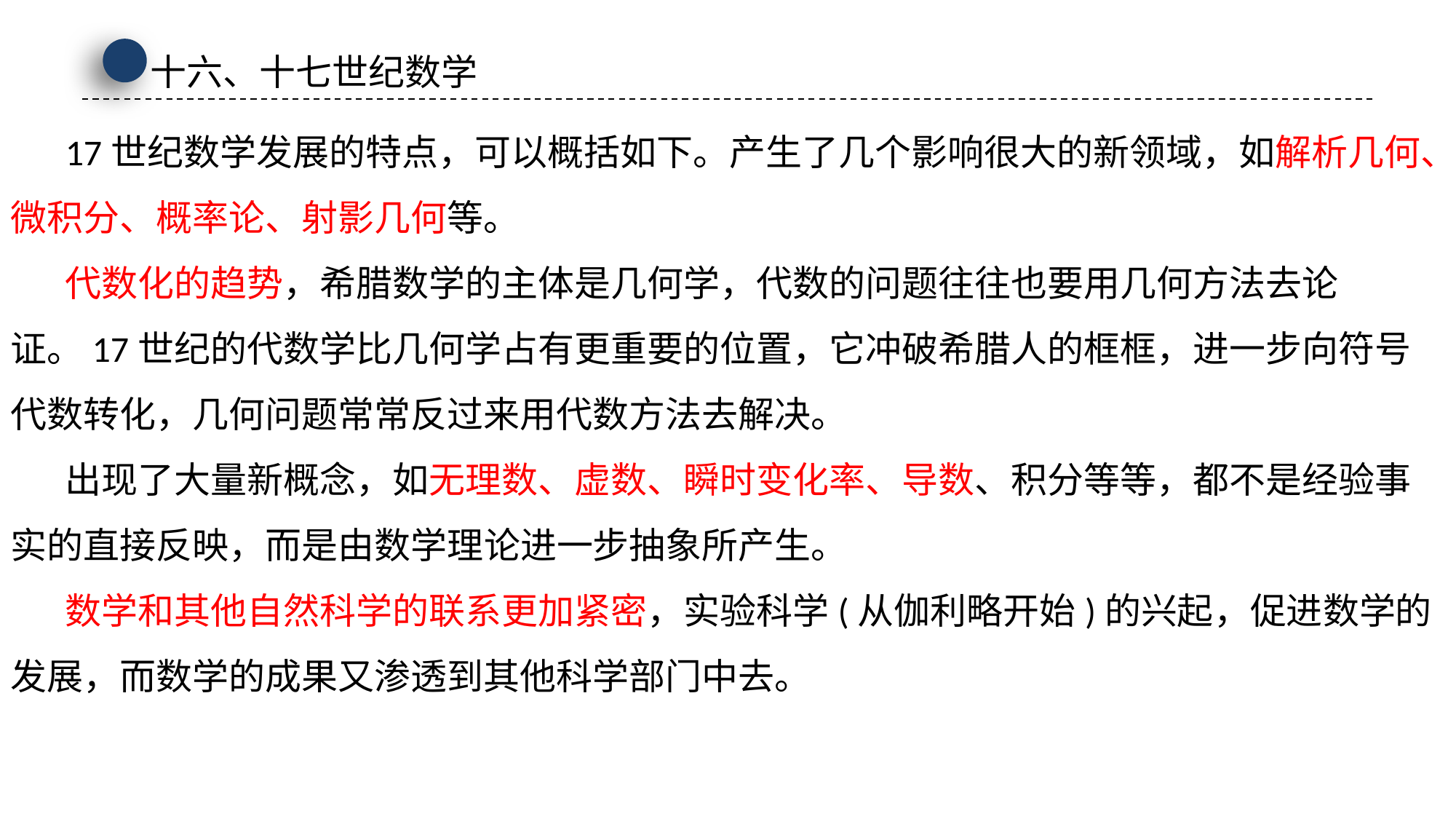

十六、十七世纪数学
17世纪数学发展的特点，可以概括如下。产生了几个影响很大的新领域，如解析几何、微积分、概率论、射影几何等。
代数化的趋势，希腊数学的主体是几何学，代数的问题往往也要用几何方法去论证。17世纪的代数学比几何学占有更重要的位置，它冲破希腊人的框框，进一步向符号代数转化，几何问题常常反过来用代数方法去解决。
出现了大量新概念，如无理数、虚数、瞬时变化率、导数、积分等等，都不是经验事实的直接反映，而是由数学理论进一步抽象所产生。
数学和其他自然科学的联系更加紧密，实验科学(从伽利略开始)的兴起，促进数学的发展，而数学的成果又渗透到其他科学部门中去。